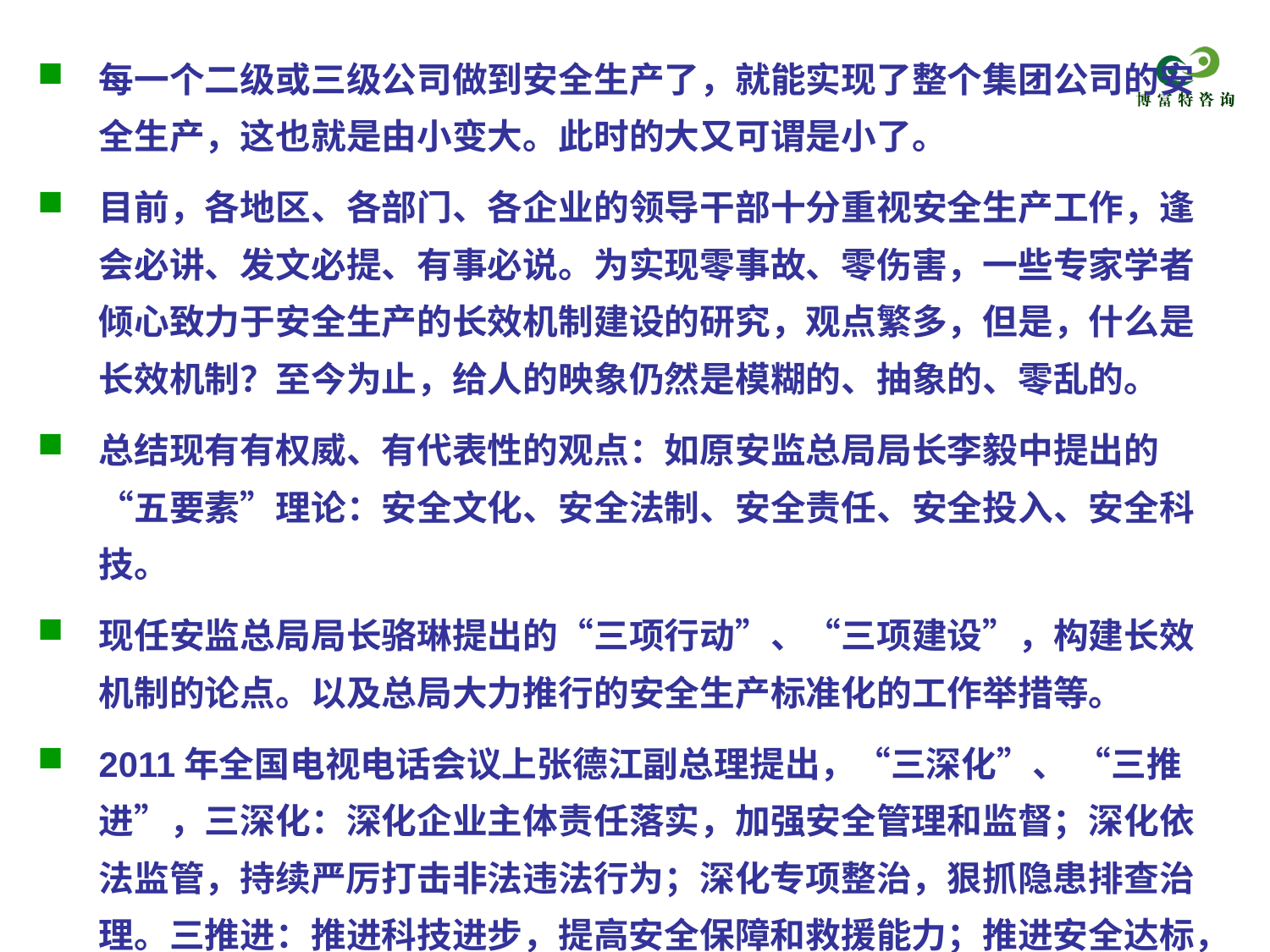

每一个二级或三级公司做到安全生产了，就能实现了整个集团公司的安全生产，这也就是由小变大。此时的大又可谓是小了。
目前，各地区、各部门、各企业的领导干部十分重视安全生产工作，逢会必讲、发文必提、有事必说。为实现零事故、零伤害，一些专家学者倾心致力于安全生产的长效机制建设的研究，观点繁多，但是，什么是长效机制？至今为止，给人的映象仍然是模糊的、抽象的、零乱的。
总结现有有权威、有代表性的观点：如原安监总局局长李毅中提出的“五要素”理论：安全文化、安全法制、安全责任、安全投入、安全科技。
现任安监总局局长骆琳提出的“三项行动”、“三项建设”，构建长效机制的论点。以及总局大力推行的安全生产标准化的工作举措等。
2011年全国电视电话会议上张德江副总理提出，“三深化”、 “三推进”，三深化：深化企业主体责任落实，加强安全管理和监督；深化依法监管，持续严厉打击非法违法行为；深化专项整治，狠抓隐患排查治理。三推进：推进科技进步，提高安全保障和救援能力；推进安全达标，强